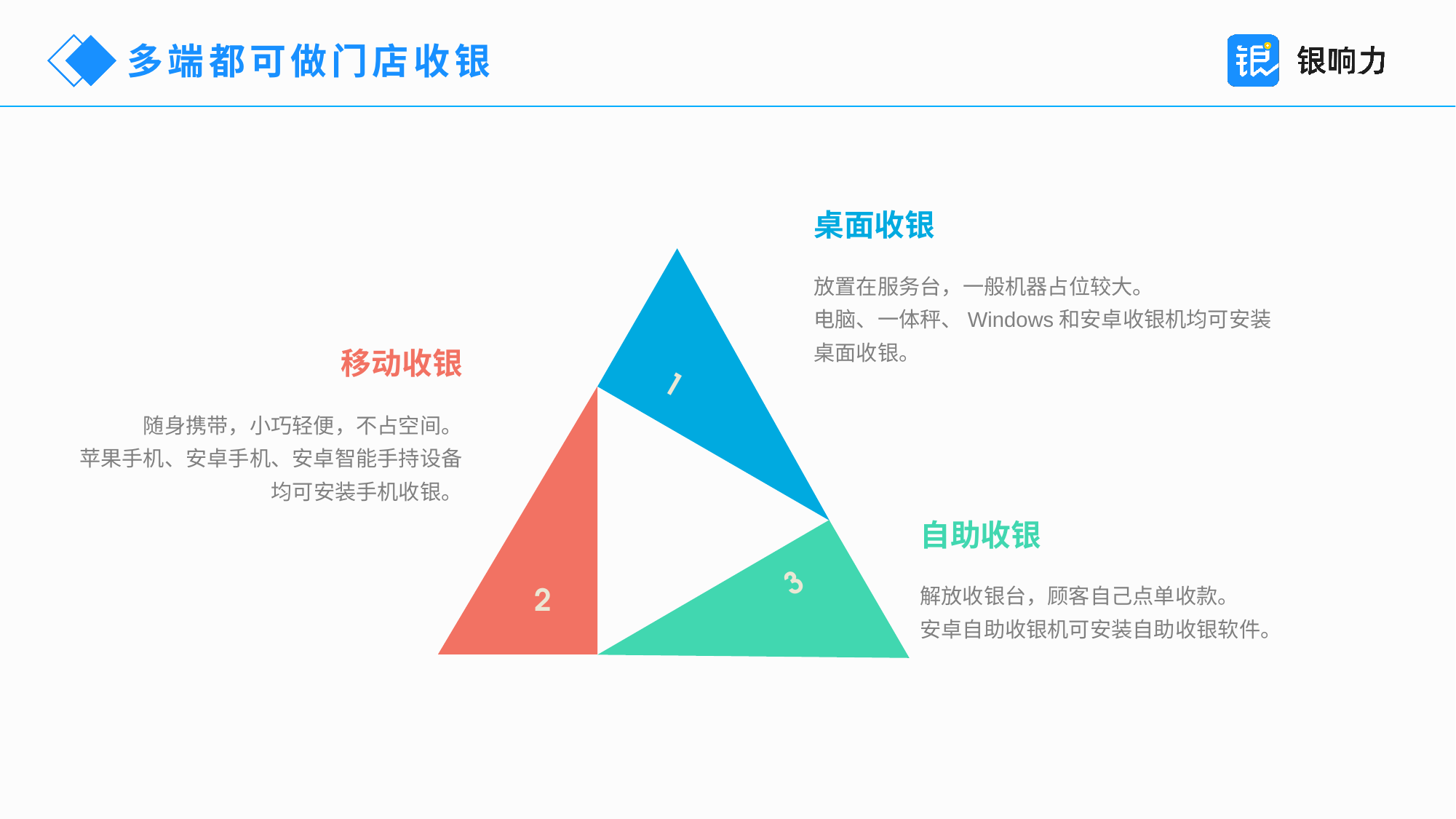

多端都可做门店收银
桌面收银
放置在服务台，一般机器占位较大。
电脑、一体秤、Windows和安卓收银机均可安装桌面收银。

1
移动收银

2
随身携带，小巧轻便，不占空间。
苹果手机、安卓手机、安卓智能手持设备均可安装手机收银。
自助收银
3
解放收银台，顾客自己点单收款。
安卓自助收银机可安装自助收银软件。